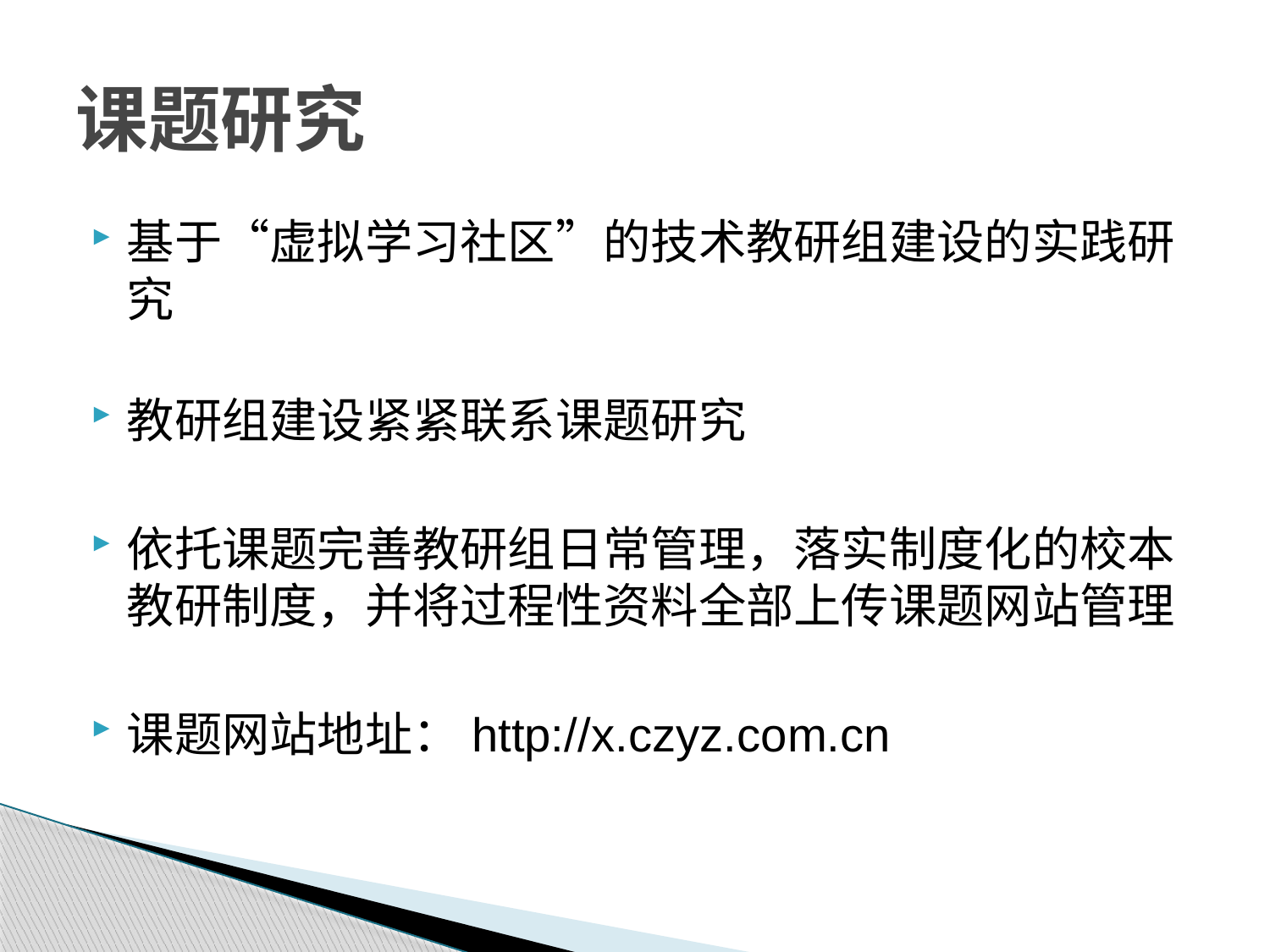

# 课题研究
基于“虚拟学习社区”的技术教研组建设的实践研究
教研组建设紧紧联系课题研究

依托课题完善教研组日常管理，落实制度化的校本教研制度，并将过程性资料全部上传课题网站管理

课题网站地址：http://x.czyz.com.cn